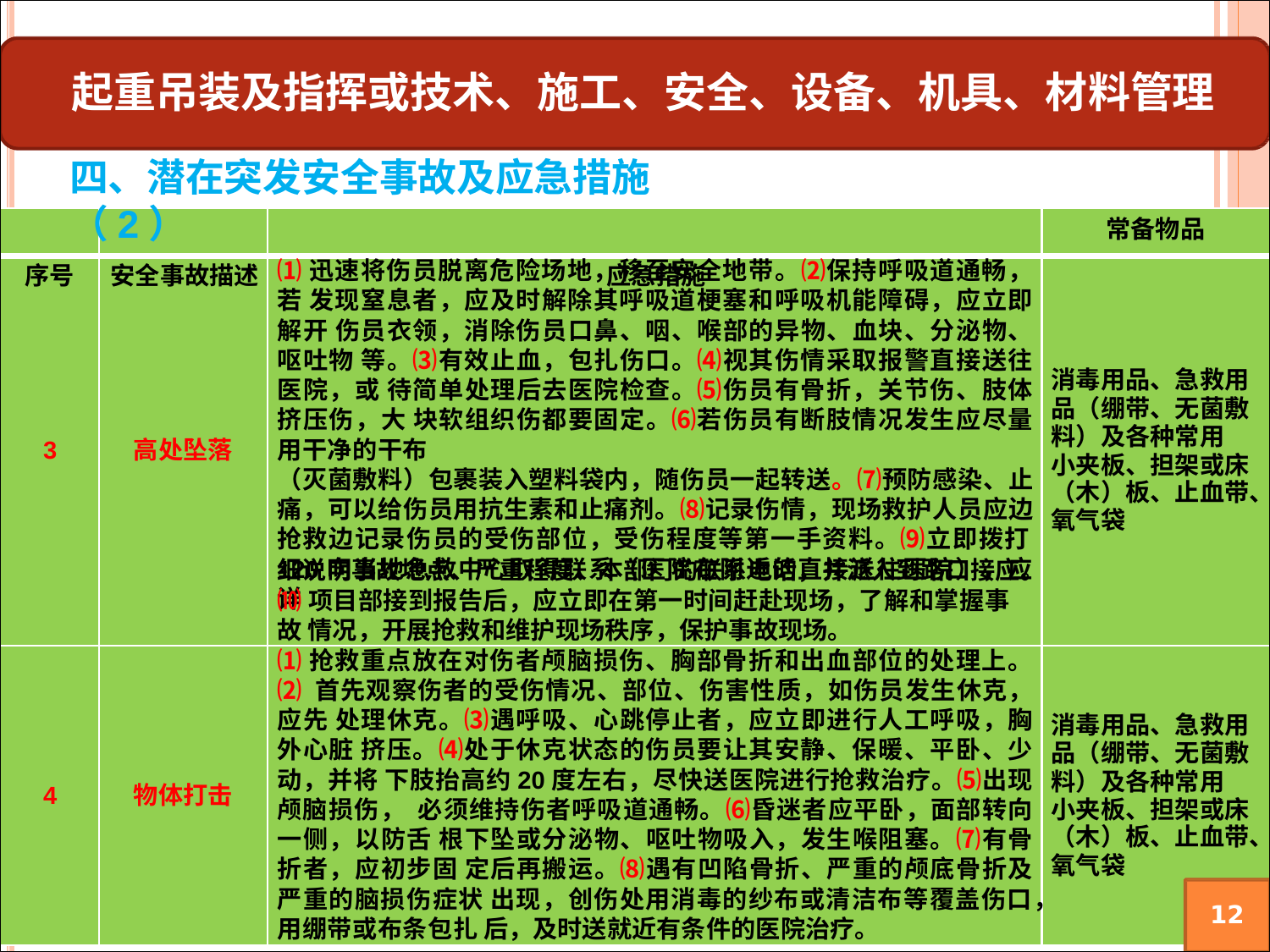

# 起重吊装及指挥或技术、施工、安全、设备、机具、材料管理
四、潜在突发安全事故及应急措施（2）
序号	安全事故描述	应急措施

常备物品
⑴迅速将伤员脱离危险场地，移至安全地带。⑵保持呼吸道通畅，若 发现窒息者，应及时解除其呼吸道梗塞和呼吸机能障碍，应立即解开 伤员衣领，消除伤员口鼻、咽、喉部的异物、血块、分泌物、呕吐物 等。⑶有效止血，包扎伤口。⑷视其伤情采取报警直接送往医院，或 待简单处理后去医院检查。⑸伤员有骨折，关节伤、肢体挤压伤，大 块软组织伤都要固定。⑹若伤员有断肢情况发生应尽量用干净的干布
（灭菌敷料）包裹装入塑料袋内，随伤员一起转送。⑺预防感染、止 痛，可以给伤员用抗生素和止痛剂。⑻记录伤情，现场救护人员应边 抢救边记录伤员的受伤部位，受伤程度等第一手资料。⑼立即拨打
120向当地急救中心取得联系（医院在附近的直接送往医院），应详

消毒用品、急救用 品（绷带、无菌敷 料）及各种常用 小夹板、担架或床
3
高处坠落
（木）板、止血带、
氧气袋
细说明事故地点、严重程度、本部门的联系电话，并派人到路口接应。
⑽项目部接到报告后，应立即在第一时间赶赴现场，了解和掌握事故 情况，开展抢救和维护现场秩序，保护事故现场。
⑴抢救重点放在对伤者颅脑损伤、胸部骨折和出血部位的处理上。⑵  首先观察伤者的受伤情况、部位、伤害性质，如伤员发生休克，应先 处理休克。⑶遇呼吸、心跳停止者，应立即进行人工呼吸，胸外心脏 挤压。⑷处于休克状态的伤员要让其安静、保暖、平卧、少动，并将 下肢抬高约20度左右，尽快送医院进行抢救治疗。⑸出现颅脑损伤，  必须维持伤者呼吸道通畅。⑹昏迷者应平卧，面部转向一侧，以防舌 根下坠或分泌物、呕吐物吸入，发生喉阻塞。⑺有骨折者，应初步固 定后再搬运。⑻遇有凹陷骨折、严重的颅底骨折及严重的脑损伤症状 出现，创伤处用消毒的纱布或清洁布等覆盖伤口，用绷带或布条包扎 后，及时送就近有条件的医院治疗。

消毒用品、急救用 品（绷带、无菌敷 料）及各种常用 小夹板、担架或床
4
物体打击

（木）板、止血带、
氧气袋

12